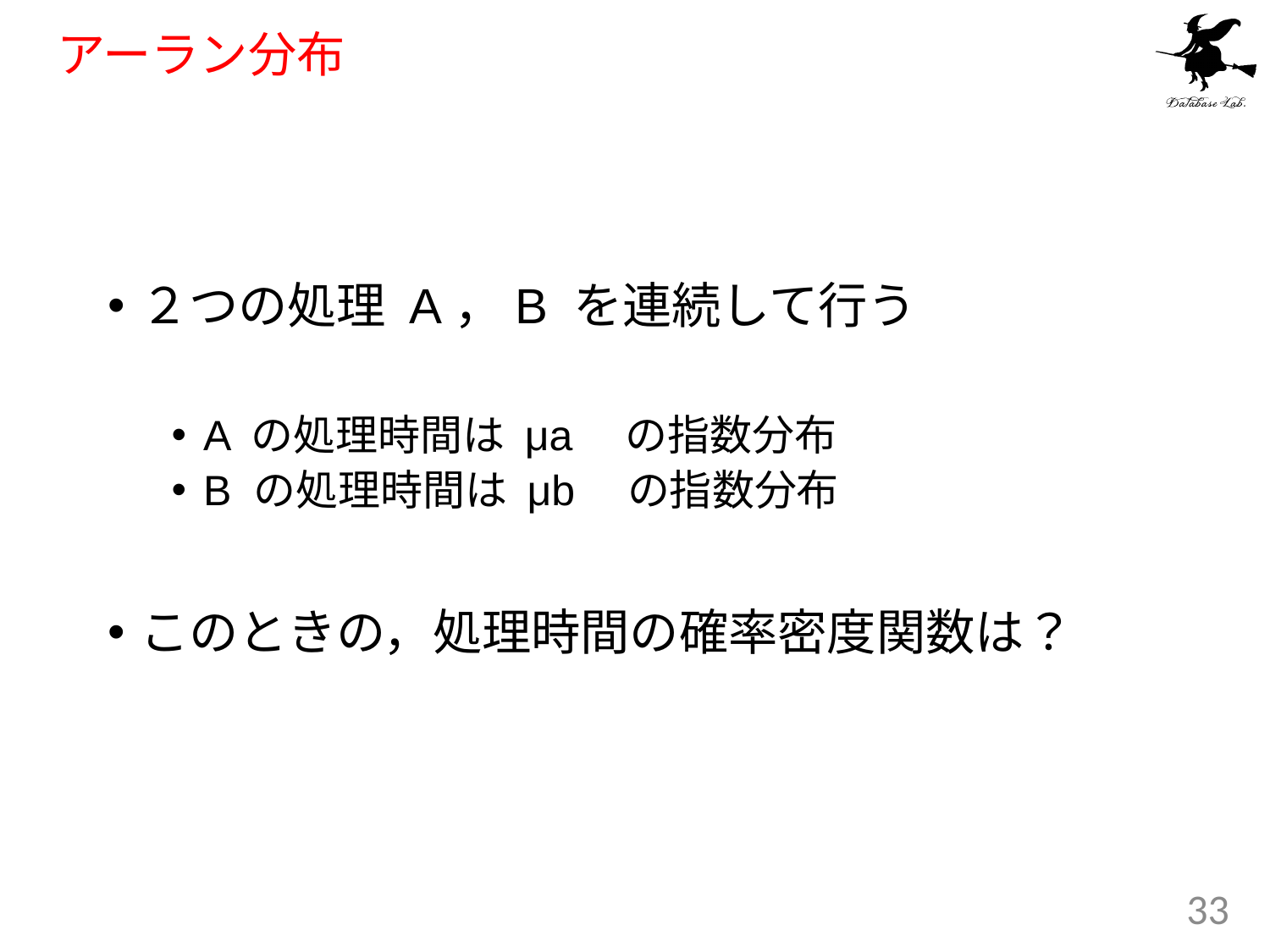

# アーラン分布
２つの処理 A，B を連続して行う

A の処理時間は μa　の指数分布
B の処理時間は μb　の指数分布

このときの，処理時間の確率密度関数は？

33